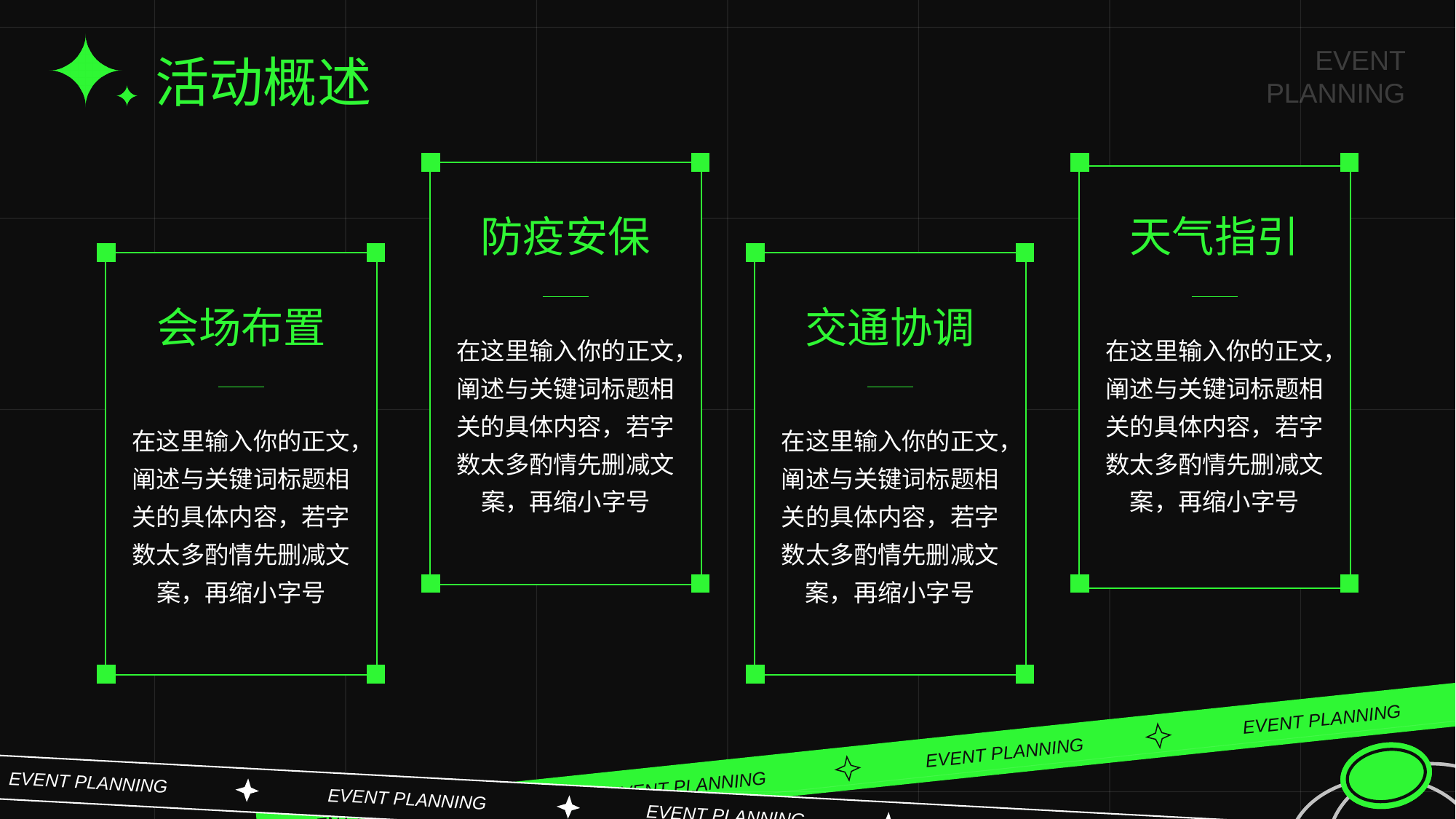

# 活动概述

防疫安保
天气指引

会场布置
交通协调
在这里输入你的正文，阐述与关键词标题相关的具体内容，若字数太多酌情先删减文案，再缩小字号
在这里输入你的正文，阐述与关键词标题相关的具体内容，若字数太多酌情先删减文案，再缩小字号
在这里输入你的正文，阐述与关键词标题相关的具体内容，若字数太多酌情先删减文案，再缩小字号
在这里输入你的正文，阐述与关键词标题相关的具体内容，若字数太多酌情先删减文案，再缩小字号

8